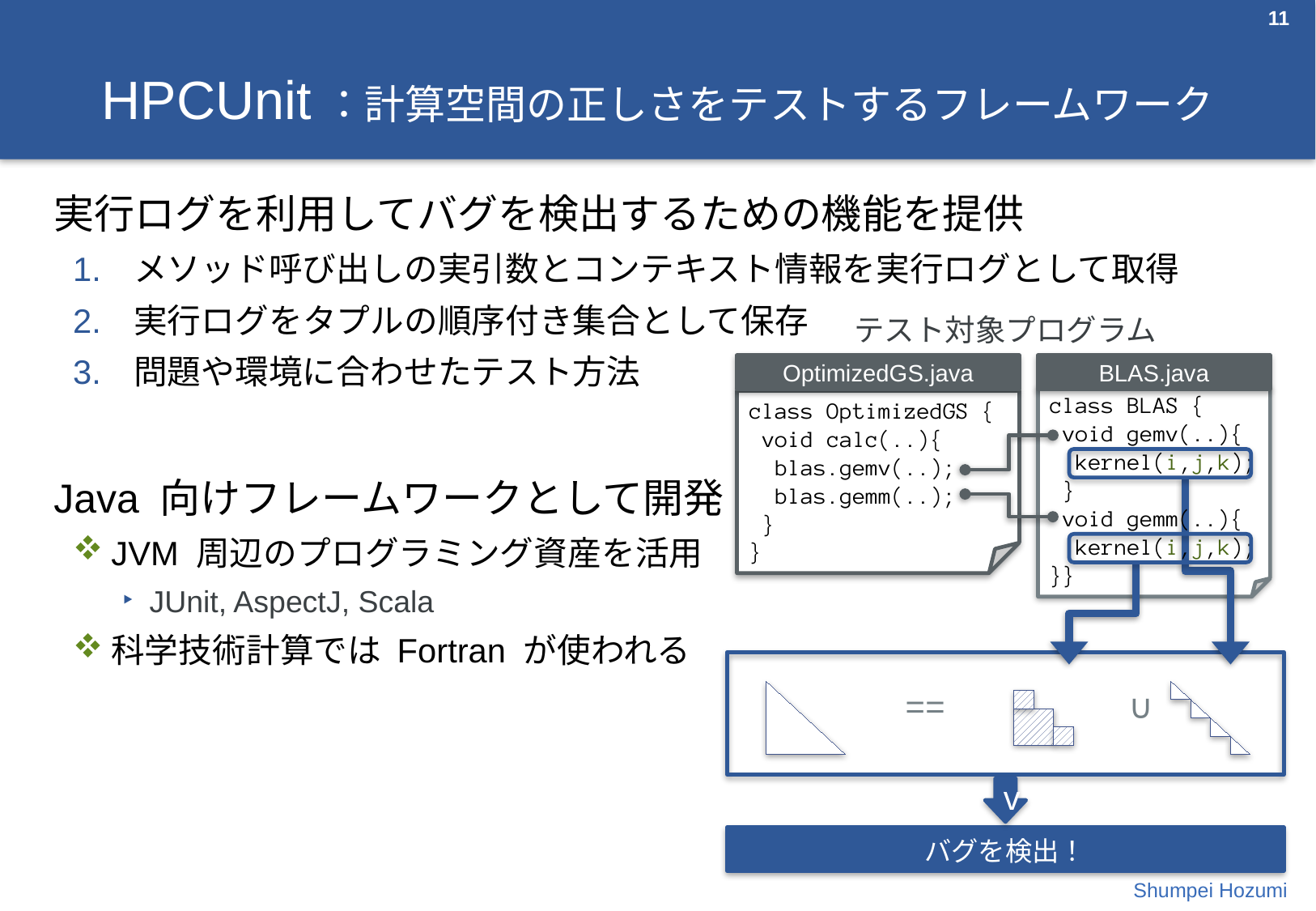

11
# HPCUnit：計算空間の正しさをテストするフレームワーク
実行ログを利用してバグを検出するための機能を提供
メソッド呼び出しの実引数とコンテキスト情報を実行ログとして取得
実行ログをタプルの順序付き集合として保存
問題や環境に合わせたテスト方法

Java 向けフレームワークとして開発
JVM 周辺のプログラミング資産を活用
JUnit, AspectJ, Scala
科学技術計算では Fortran が使われる

テスト対象プログラム
OptimizedGS.java

class OptimizedGS {
 void calc(..){
  blas.gemv(..);
  blas.gemm(..);
 }
}
BLAS.java

class BLAS {
 void gemv(..){
  kernel(i,j,k);
 }
 void gemm(..){
  kernel(i,j,k);
}}

==
∪

v
バグを検出！
Shumpei Hozumi